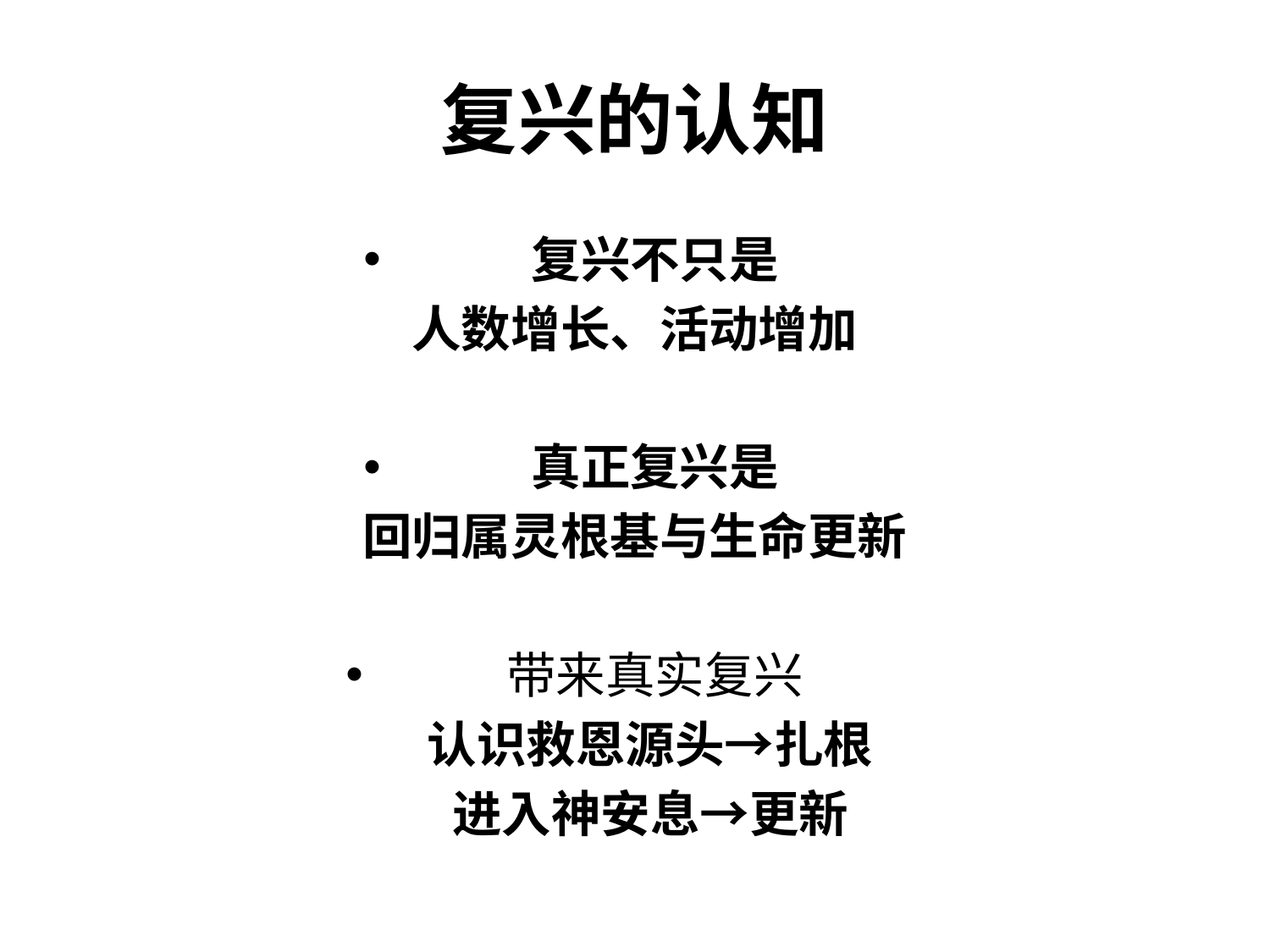

# 复兴的认知
复兴不只是
人数增长、活动增加

真正复兴是
回归属灵根基与生命更新

带来真实复兴
  认识救恩源头→扎根
  进入神安息→更新